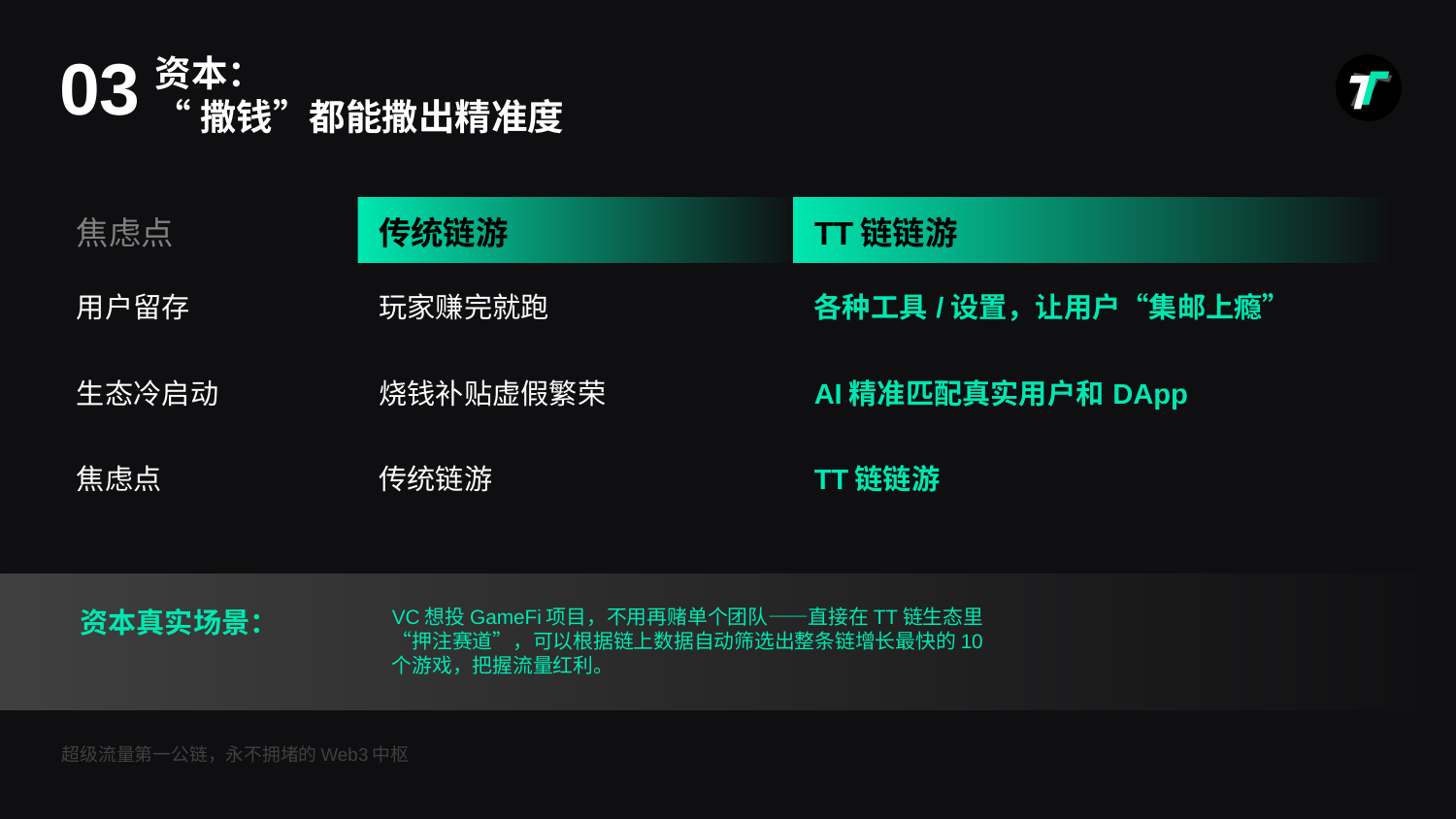

03
资本：
“撒钱”都能撒出精准度
| 焦虑点 | 传统链游 | TT链链游 |
| --- | --- | --- |
| 用户留存 | 玩家赚完就跑 | 各种工具/设置，让用户“集邮上瘾” |
| 生态冷启动 | 烧钱补贴虚假繁荣 | AI精准匹配真实用户和DApp |
| 焦虑点 | 传统链游 | TT链链游 |

资本真实场景：
VC想投GameFi项目，不用再赌单个团队——直接在TT链生态里“押注赛道”，可以根据链上数据自动筛选出整条链增长最快的10个游戏，把握流量红利。